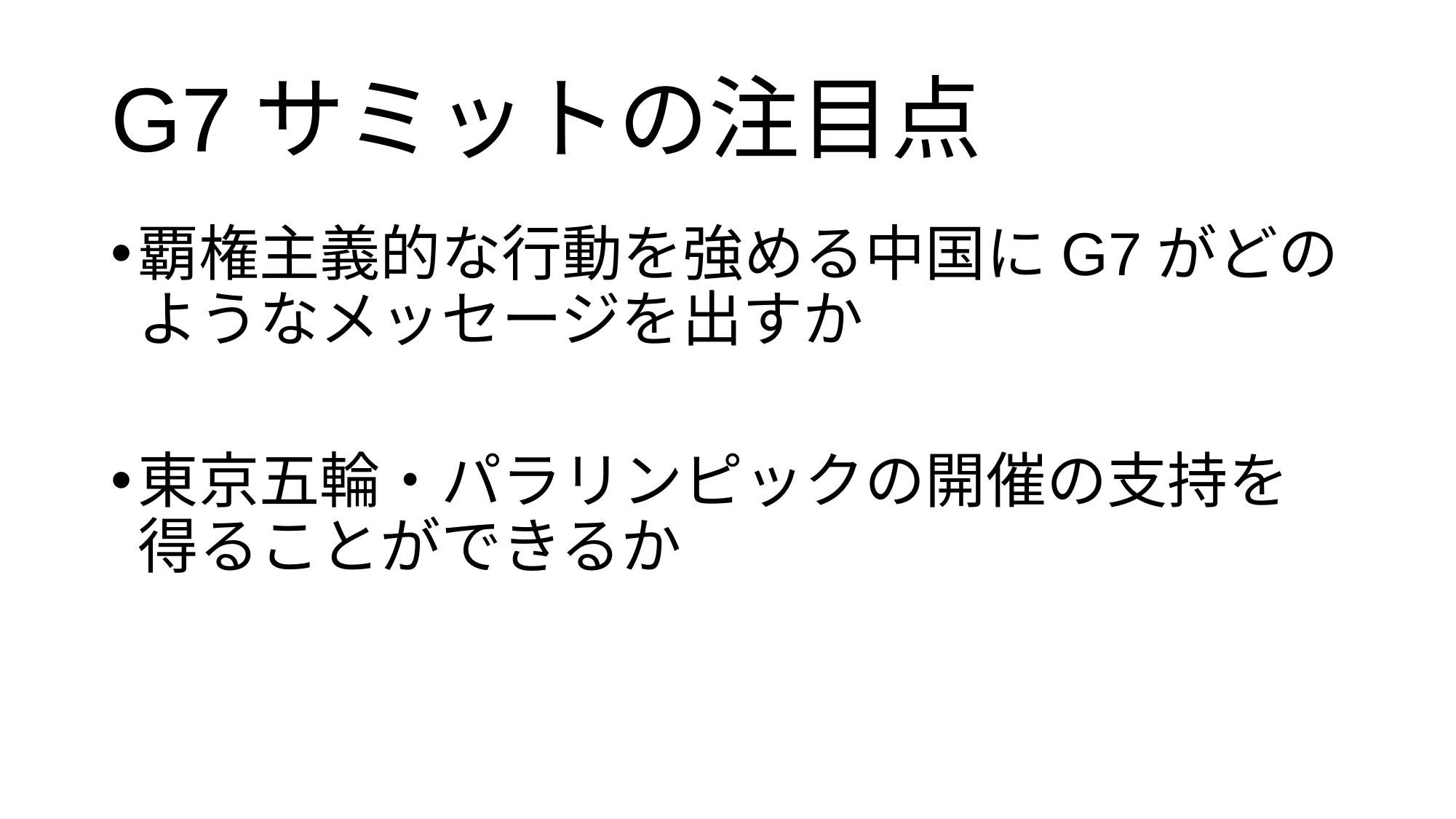

# G7サミットの注目点
覇権主義的な行動を強める中国にG7がどのようなメッセージを出すか

東京五輪・パラリンピックの開催の支持を得ることができるか